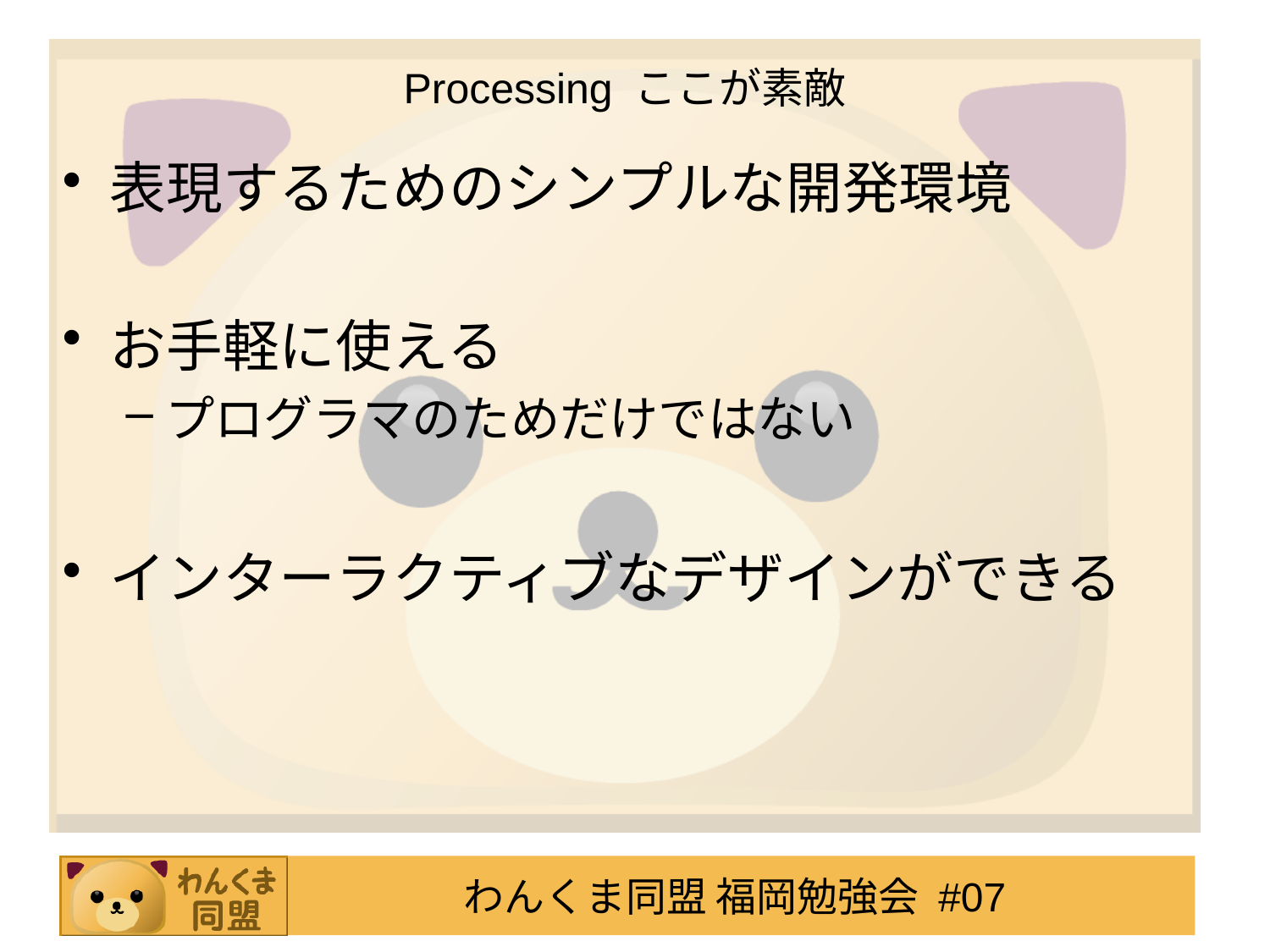

# Processing ここが素敵
表現するためのシンプルな開発環境

お手軽に使える
プログラマのためだけではない

インターラクティブなデザインができる